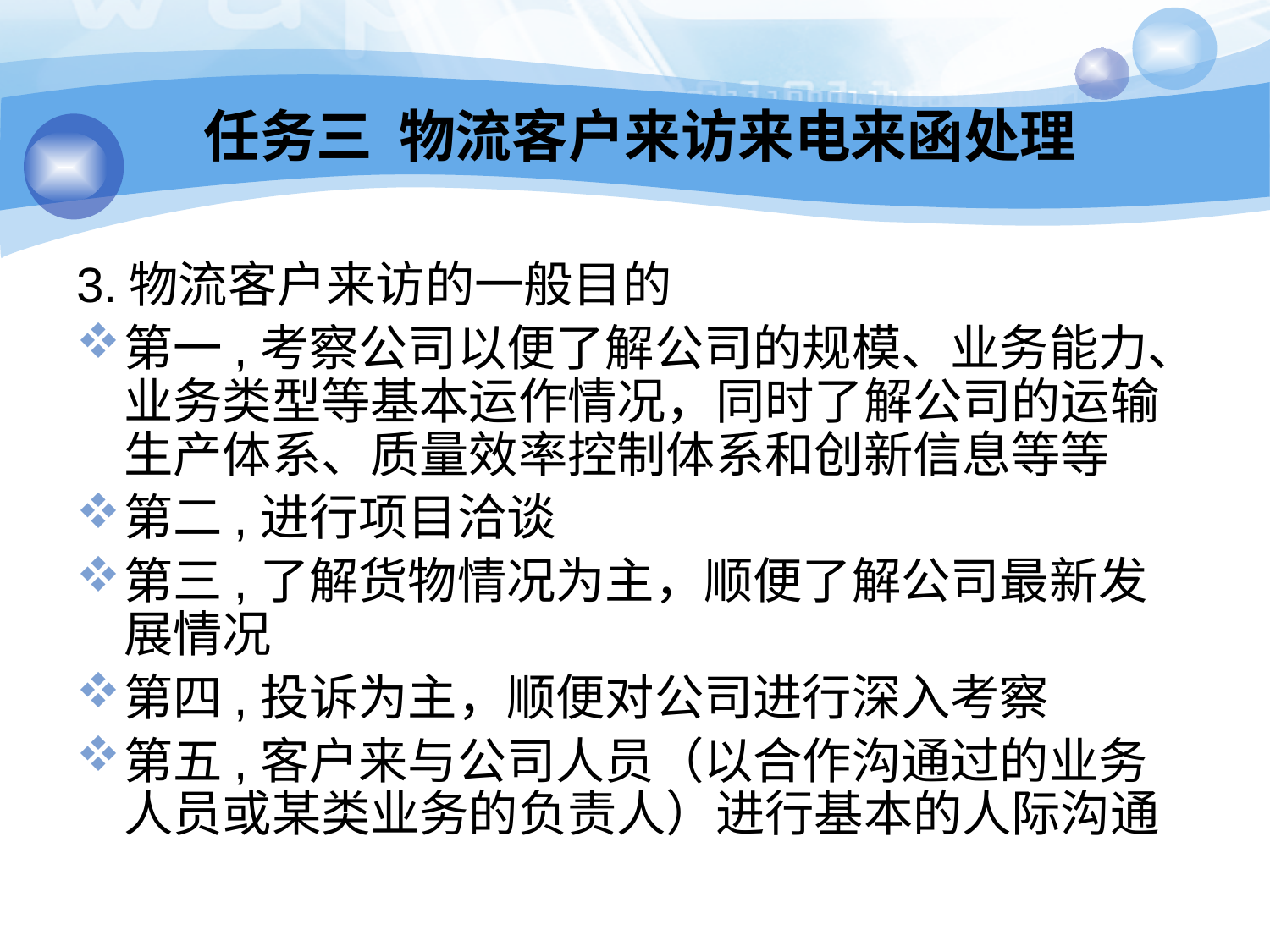

# 任务三  物流客户来访来电来函处理
3.物流客户来访的一般目的
第一,考察公司以便了解公司的规模、业务能力、业务类型等基本运作情况，同时了解公司的运输生产体系、质量效率控制体系和创新信息等等
第二,进行项目洽谈
第三,了解货物情况为主，顺便了解公司最新发展情况
第四,投诉为主，顺便对公司进行深入考察
第五,客户来与公司人员（以合作沟通过的业务人员或某类业务的负责人）进行基本的人际沟通